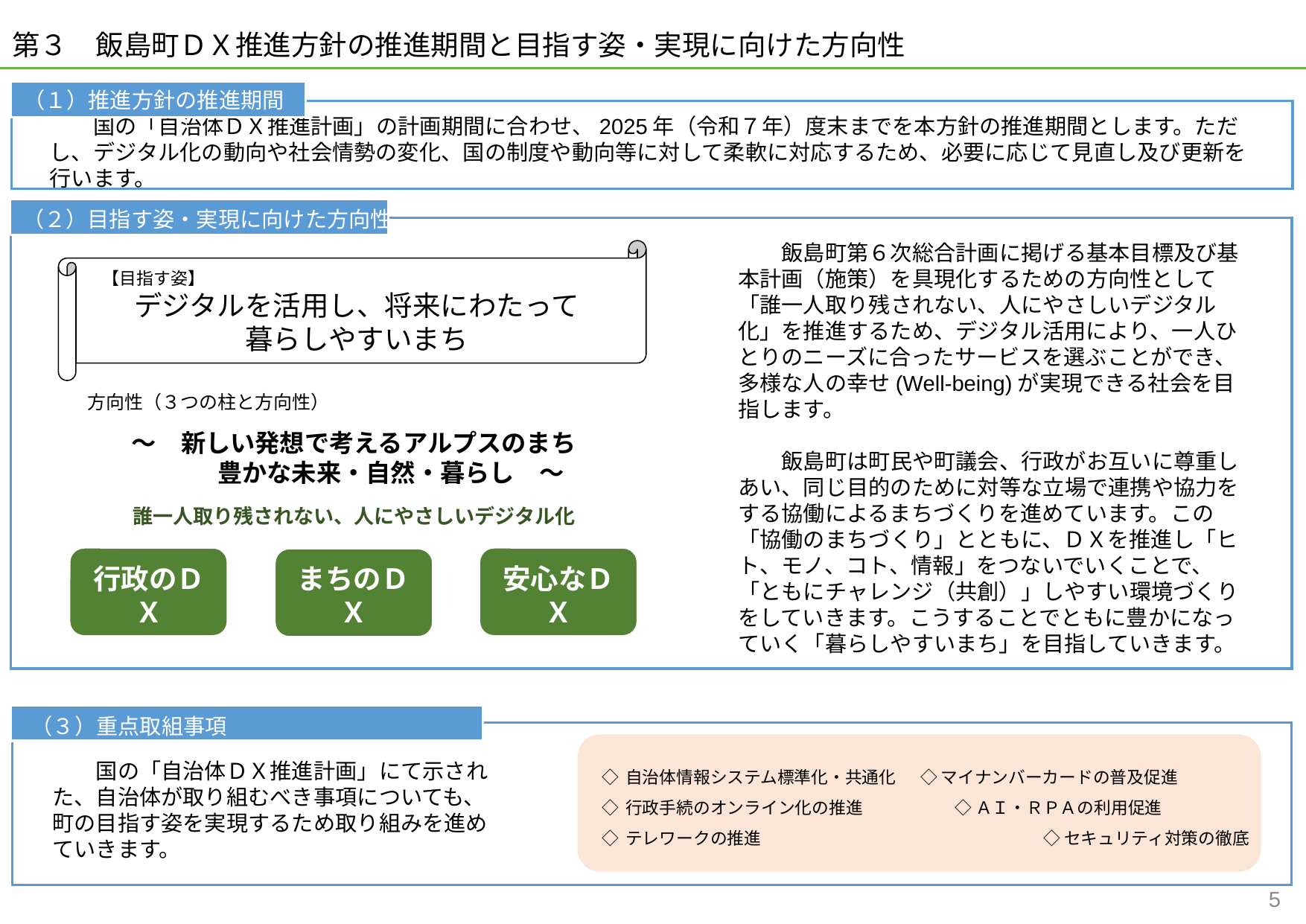

第３　飯島町ＤＸ推進方針の推進期間と目指す姿・実現に向けた方向性

（１）推進方針の推進期間

　　国の「自治体ＤＸ推進計画」の計画期間に合わせ、2025年（令和７年）度末までを本方針の推進期間とします。ただし、デジタル化の動向や社会情勢の変化、国の制度や動向等に対して柔軟に対応するため、必要に応じて見直し及び更新を行います。

（２）目指す姿・実現に向けた方向性

　【目指す姿】
デジタルを活用し、将来にわたって
暮らしやすいまち
　　飯島町第６次総合計画に掲げる基本目標及び基本計画（施策）を具現化するための方向性として「誰一人取り残されない、人にやさしいデジタル化」を推進するため、デジタル活用により、一人ひとりのニーズに合ったサービスを選ぶことができ、多様な人の幸せ(Well-being)が実現できる社会を目指します。

　　飯島町は町民や町議会、行政がお互いに尊重しあい、同じ目的のために対等な立場で連携や協力をする協働によるまちづくりを進めています。この「協働のまちづくり」とともに、ＤＸを推進し「ヒト、モノ、コト、情報」をつないでいくことで、「ともにチャレンジ（共創）」しやすい環境づくりをしていきます。こうすることでともに豊かになっていく「暮らしやすいまち」を目指していきます。
方向性（３つの柱と方向性）
～　新しい発想で考えるアルプスのまち
　　　豊かな未来・自然・暮らし　～
誰一人取り残されない、人にやさしいデジタル化
行政のＤＸ
まちのＤＸ
安心なＤＸ

（３）重点取組事項

◇ 自治体情報システム標準化・共通化　  ◇ マイナンバーカードの普及促進
◇ 行政手続のオンライン化の推進　　　　　  ◇ ＡＩ・ＲＰＡの利用促進
◇ テレワークの推進　　　　　　　　　　　　　　　　   ◇ セキュリティ対策の徹底

　　国の「自治体ＤＸ推進計画」にて示された、自治体が取り組むべき事項についても、町の目指す姿を実現するため取り組みを進めていきます。
5